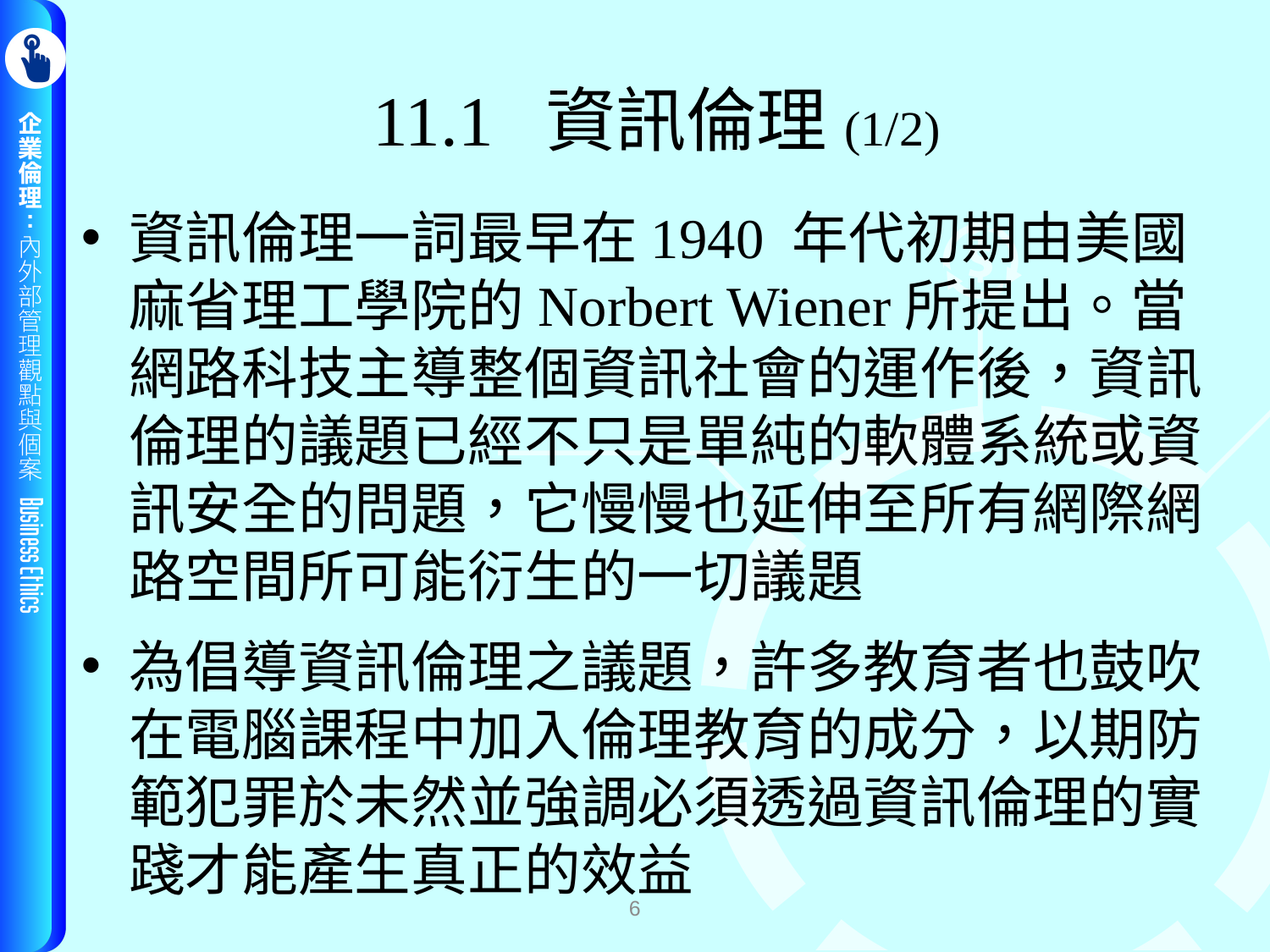

# 11.1  資訊倫理(1/2)
資訊倫理一詞最早在1940 年代初期由美國麻省理工學院的Norbert Wiener所提出。當網路科技主導整個資訊社會的運作後，資訊倫理的議題已經不只是單純的軟體系統或資訊安全的問題，它慢慢也延伸至所有網際網路空間所可能衍生的一切議題
為倡導資訊倫理之議題，許多教育者也鼓吹在電腦課程中加入倫理教育的成分，以期防範犯罪於未然並強調必須透過資訊倫理的實踐才能產生真正的效益
6